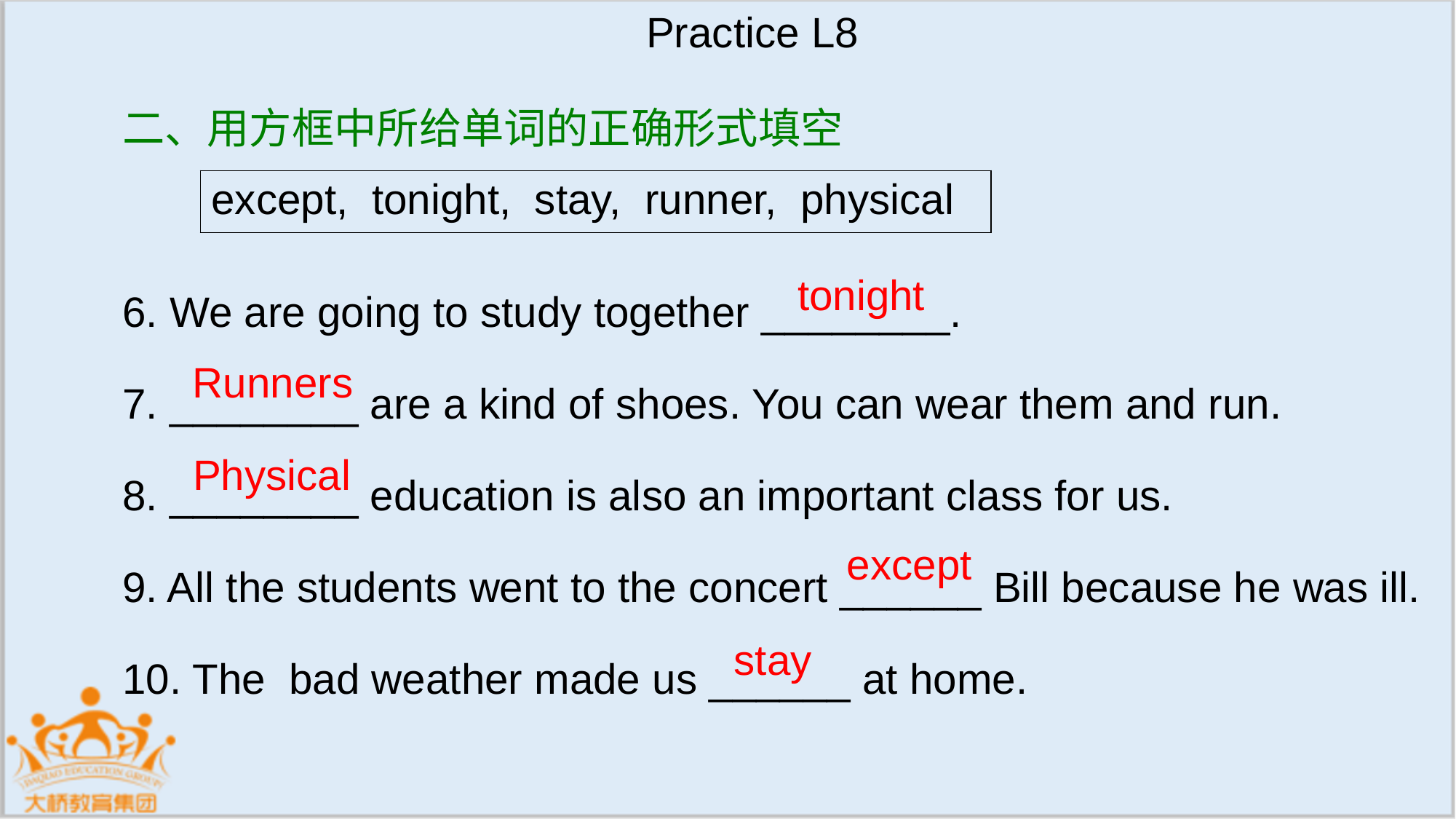

Practice L8
二、用方框中所给单词的正确形式填空

6. We are going to study together ________.
7. ________ are a kind of shoes. You can wear them and run.
8. ________ education is also an important class for us.
9. All the students went to the concert ______ Bill because he was ill.
10. The  bad weather made us ______ at home.
| except, tonight, stay, runner, physical |
| --- |
tonight
Runners
Physical
except
stay